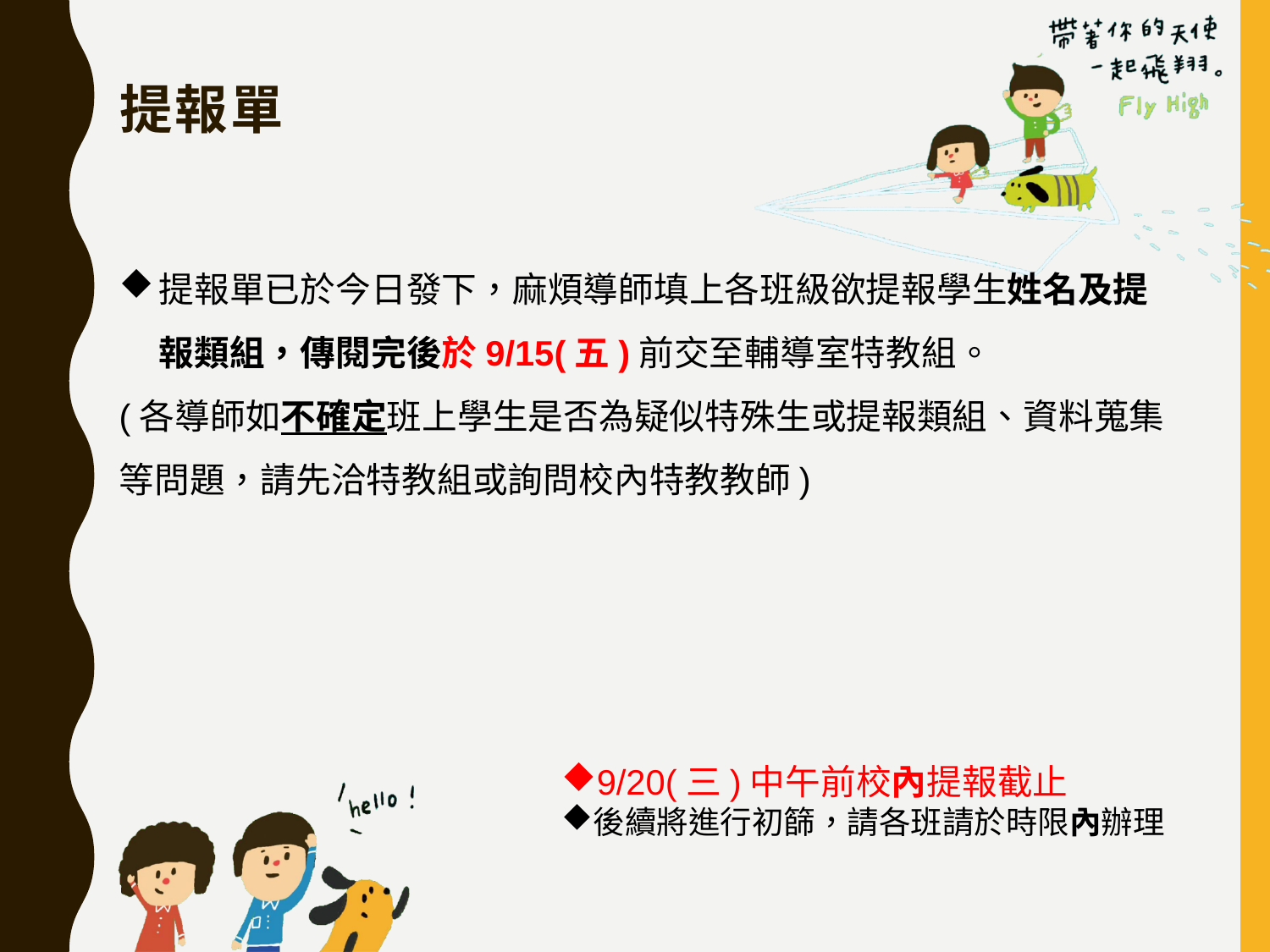

# 提報單
提報單已於今日發下，麻煩導師填上各班級欲提報學生姓名及提報類組，傳閱完後於9/15(五)前交至輔導室特教組。
(各導師如不確定班上學生是否為疑似特殊生或提報類組、資料蒐集等問題，請先洽特教組或詢問校內特教教師)
9/20(三)中午前校內提報截止
後續將進行初篩，請各班請於時限內辦理